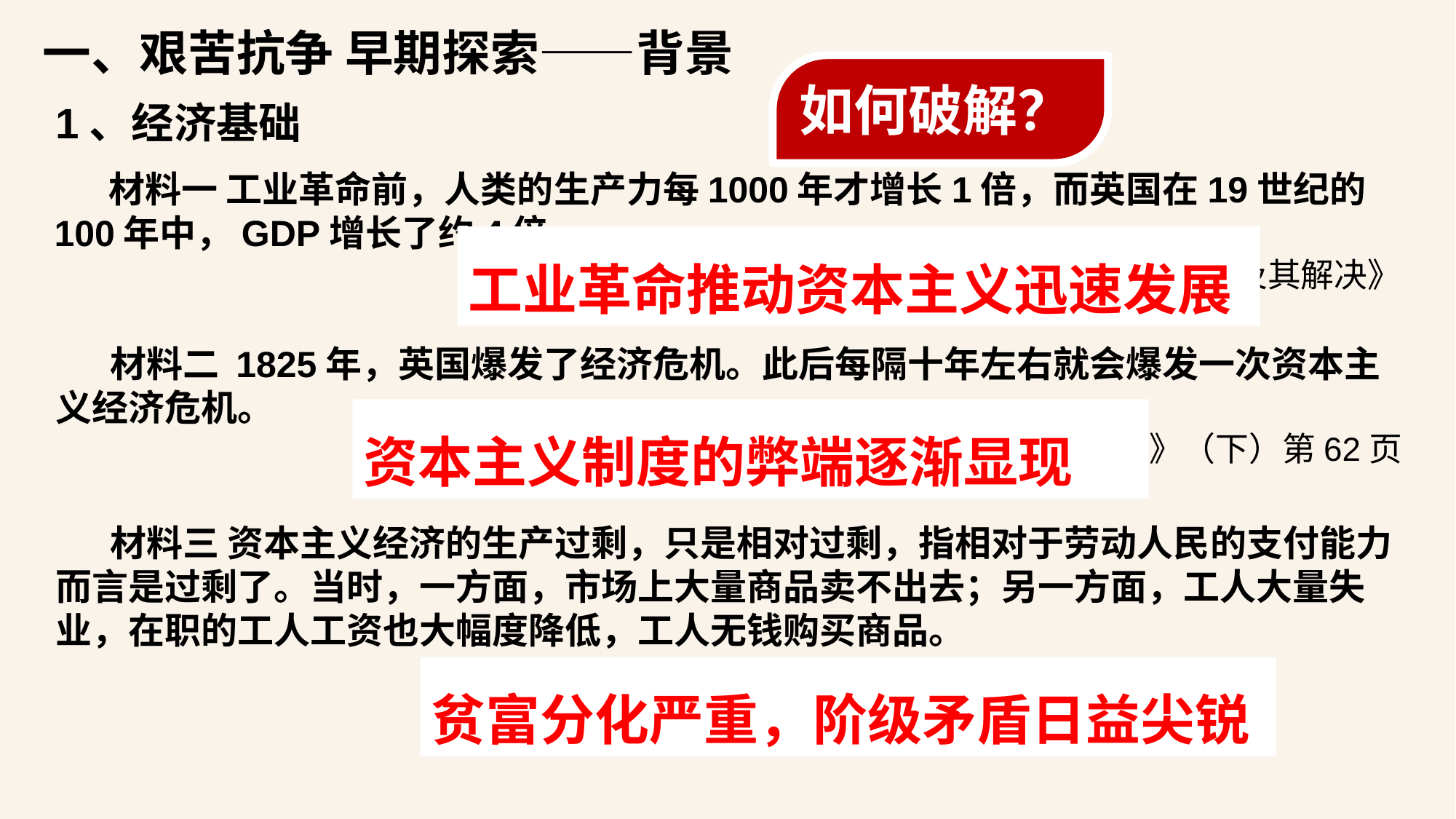

一、艰苦抗争 早期探索——背景
如何破解？
1、经济基础
材料一 工业革命前，人类的生产力每1000年才增长1倍，而英国在19世纪的100年中，GDP增长了约4倍。
——钱乘旦《英国工业革命中人文灾难及其解决》
工业革命推动资本主义迅速发展
材料二 1825年，英国爆发了经济危机。此后每隔十年左右就会爆发一次资本主义经济危机。
 ——《中外历史纲要》（下）第62页
资本主义制度的弊端逐渐显现
材料三 资本主义经济的生产过剩，只是相对过剩，指相对于劳动人民的支付能力而言是过剩了。当时，一方面，市场上大量商品卖不出去；另一方面，工人大量失业，在职的工人工资也大幅度降低，工人无钱购买商品。
贫富分化严重，阶级矛盾日益尖锐